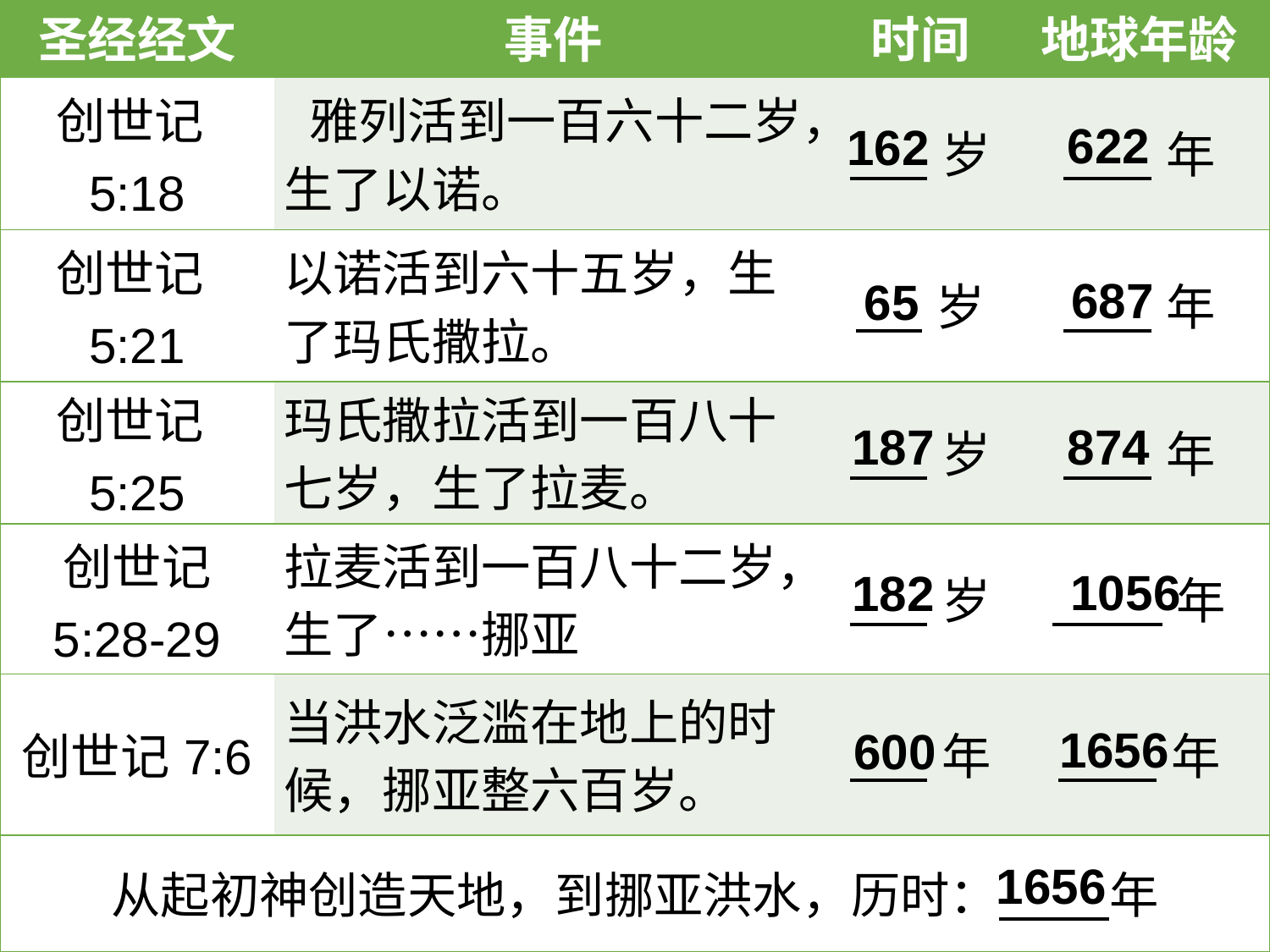

| 圣经经文 | 事件 | 时间 | 地球年龄 |
| --- | --- | --- | --- |
| 创世记5:18 | 雅列活到一百六十二岁，生了以诺。 | 岁 | 年 |
| 创世记5:21 | 以诺活到六十五岁，生了玛氏撒拉。 | 岁 | 年 |
| 创世记5:25 | 玛氏撒拉活到一百八十七岁，生了拉麦。 | 岁 | 年 |
| 创世记 5:28-29 | 拉麦活到一百八十二岁，生了……挪亚 | 岁 | 年 |
| 创世记7:6 | 当洪水泛滥在地上的时候，挪亚整六百岁。 | 年 | 年 |
| 从起初神创造天地，到挪亚洪水，历时： 年 |  |  |  |
622
162
687
65
187
874
1056
182
1656
600
1656